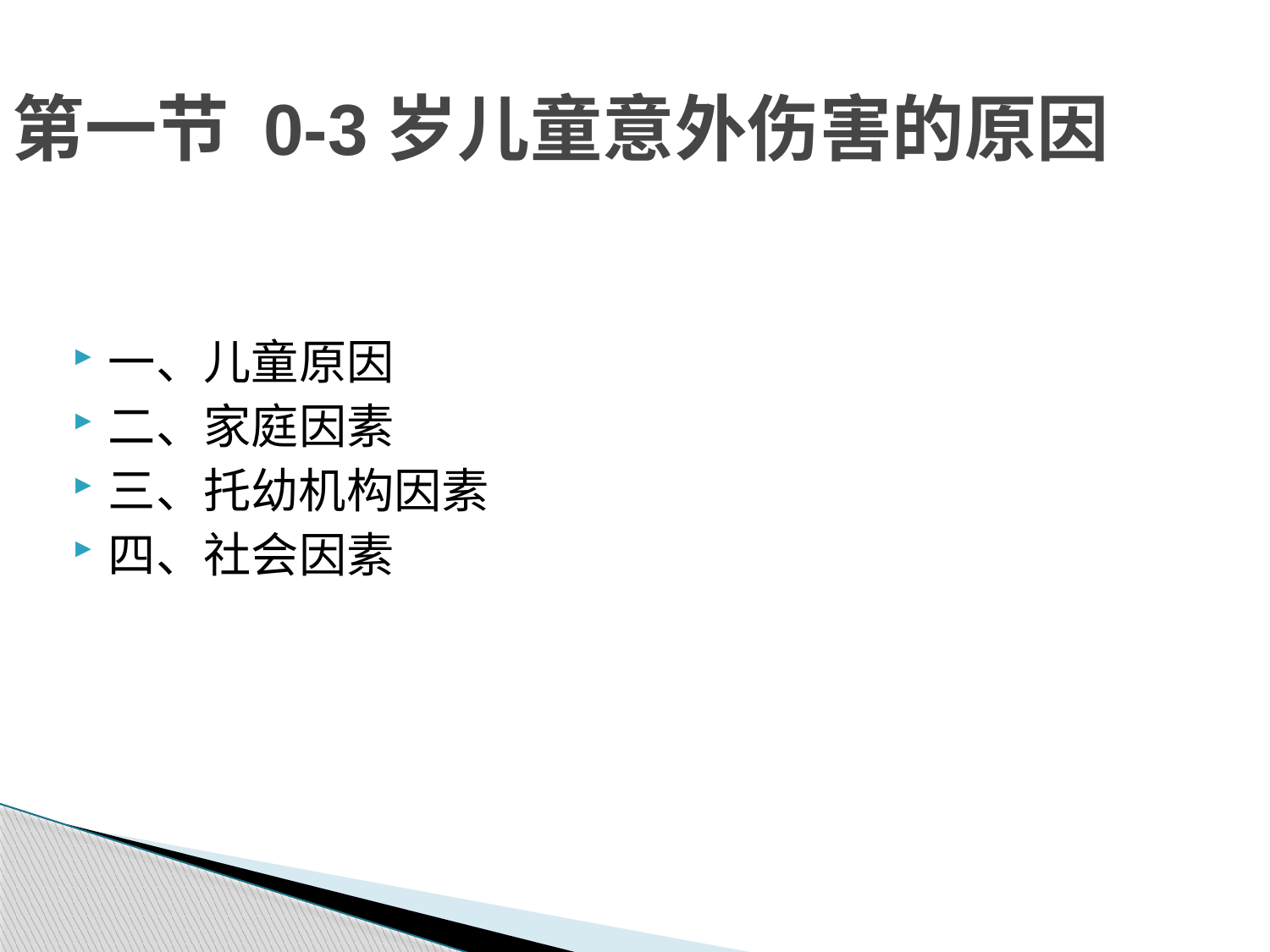

# 第一节 0-3岁儿童意外伤害的原因
一、儿童原因
二、家庭因素
三、托幼机构因素
四、社会因素